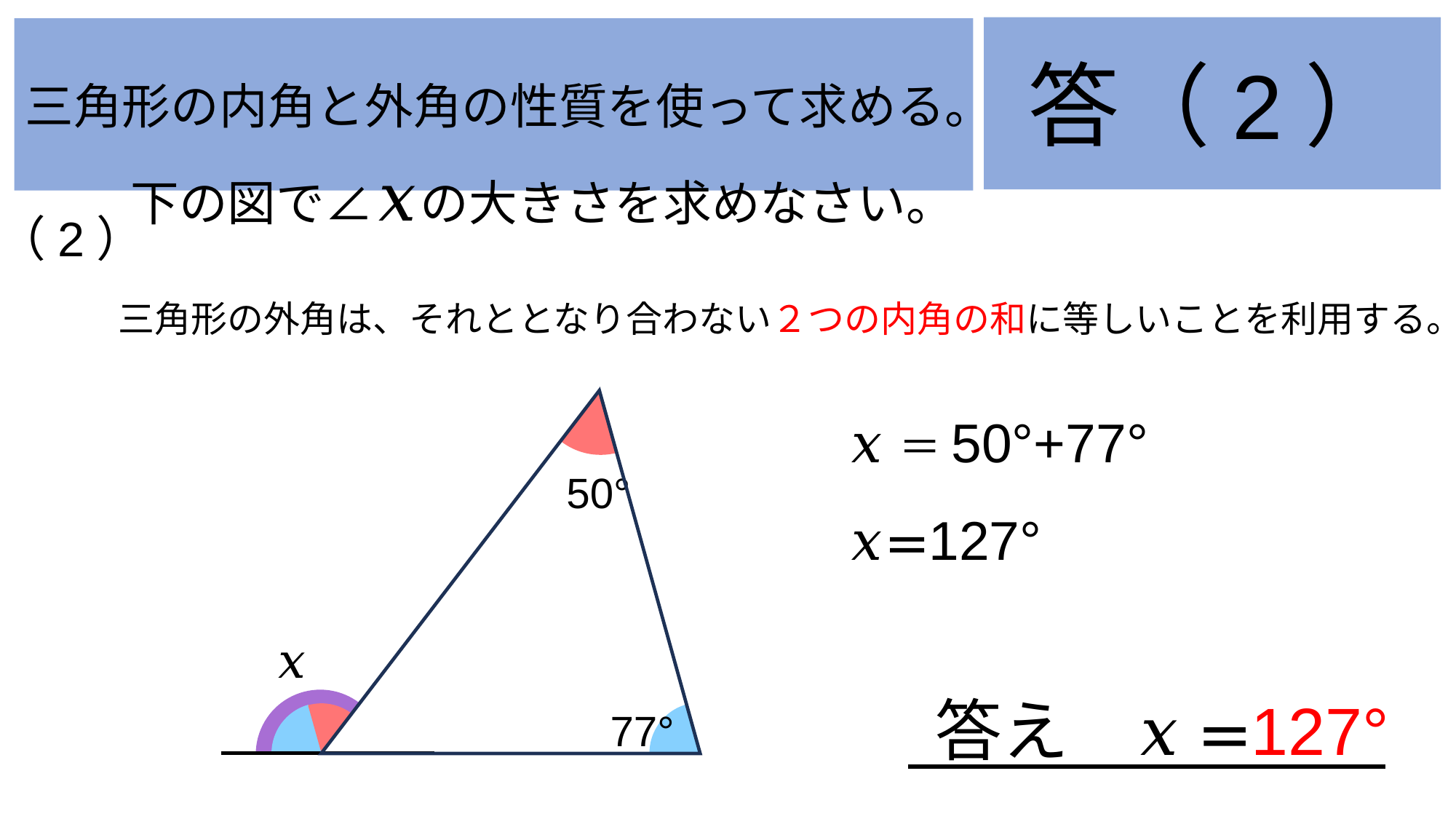

答（2）
三角形の内角と外角の性質を使って求める。
　下の図で∠𝑥の大きさを求めなさい。
（2）
　三角形の外角は、それととなり合わない２つの内角の和に等しいことを利用する。

50°
𝑥

77°

𝑥＝50°+77°
𝑥=127°
答え　𝑥=127°